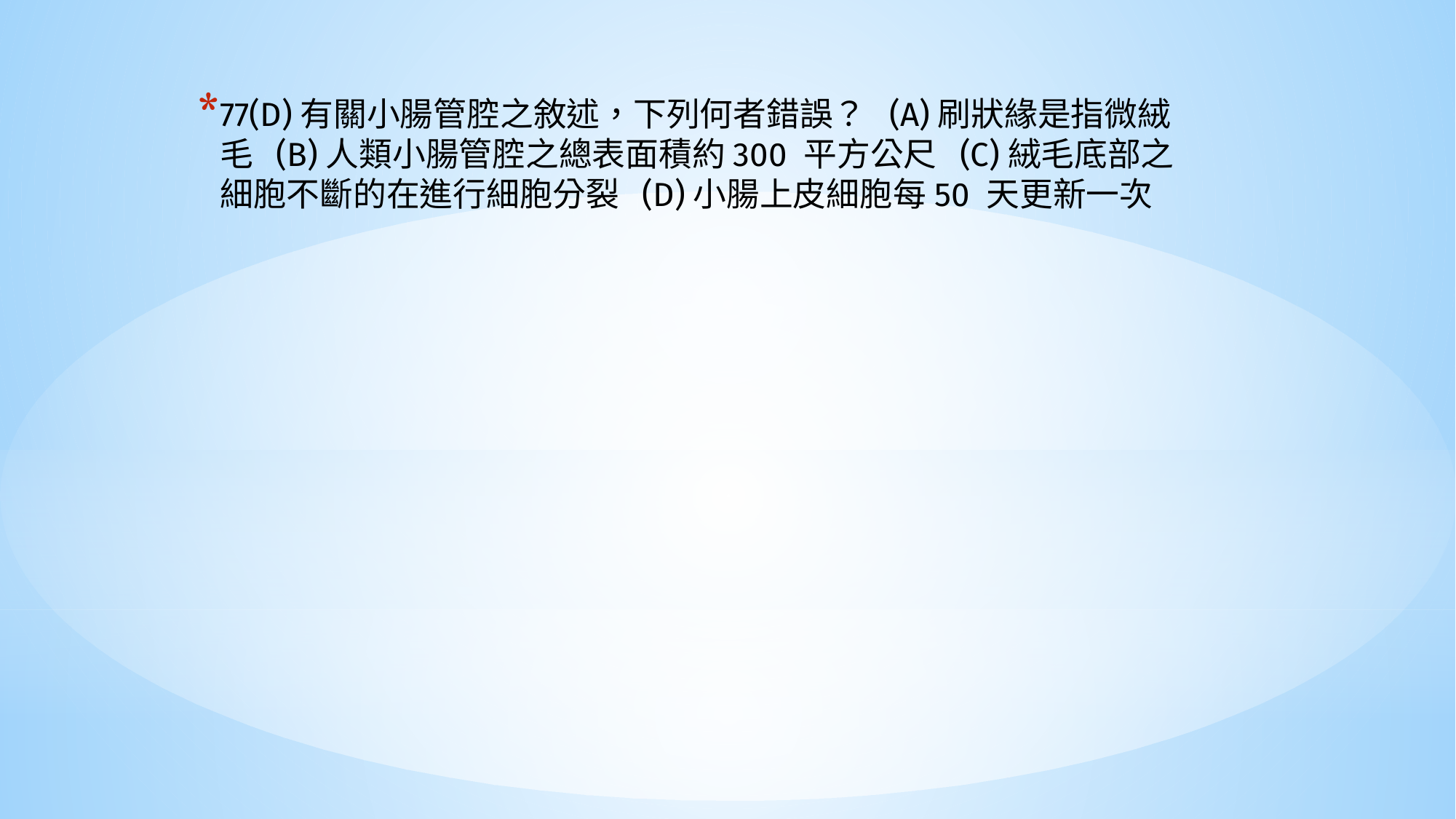

77(D)有關小腸管腔之敘述，下列何者錯誤？  (A)刷狀緣是指微絨毛  (B)人類小腸管腔之總表面積約300 平方公尺  (C)絨毛底部之細胞不斷的在進行細胞分裂  (D)小腸上皮細胞每50 天更新一次
#